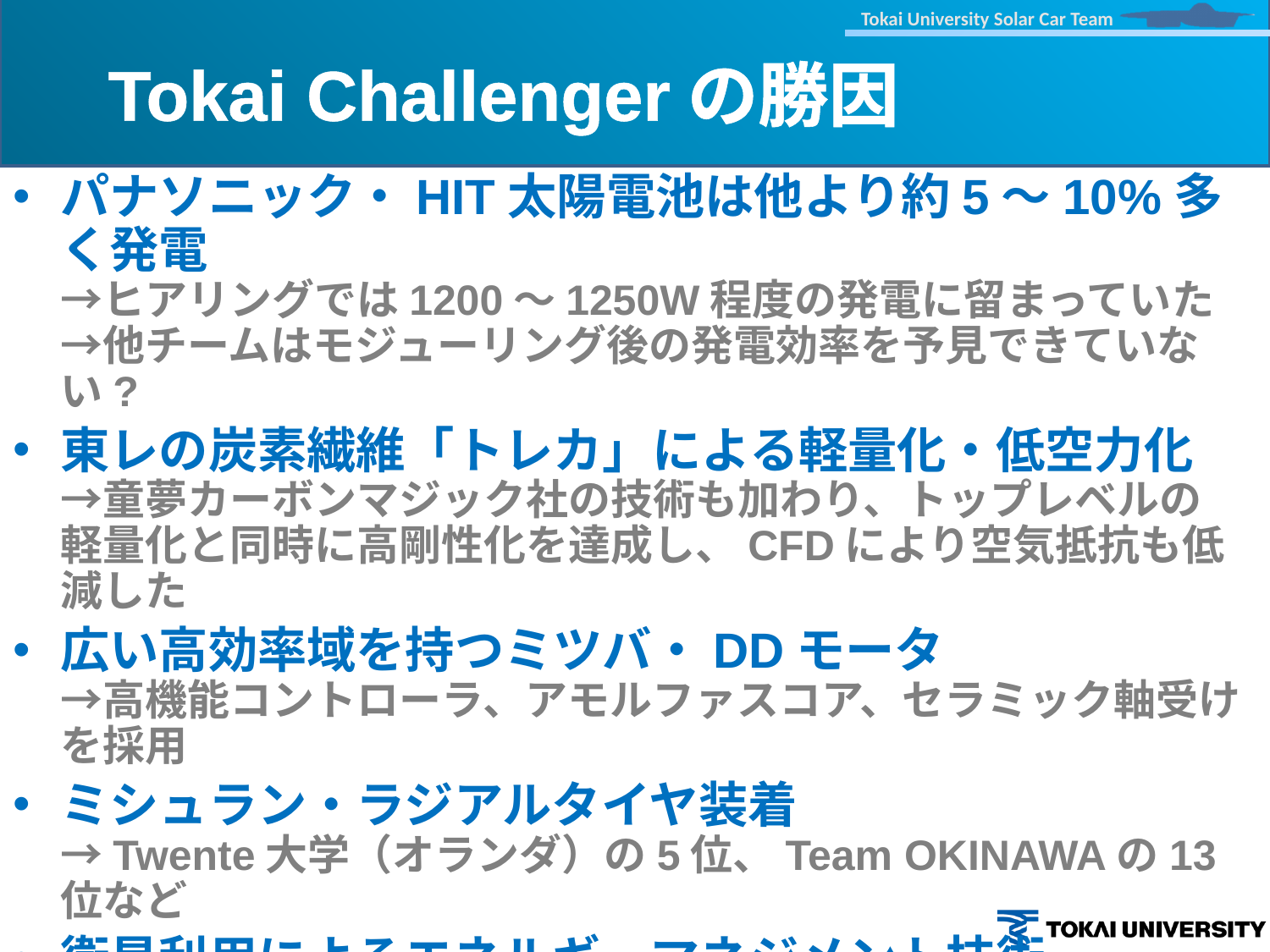

Tokai Challengerの勝因
パナソニック・HIT太陽電池は他より約5～10%多く発電
→ヒアリングでは1200～1250W程度の発電に留まっていた
→他チームはモジューリング後の発電効率を予見できていない?
東レの炭素繊維「トレカ」による軽量化・低空力化
→童夢カーボンマジック社の技術も加わり、トップレベルの軽量化と同時に高剛性化を達成し、CFDにより空気抵抗も低減した
広い高効率域を持つミツバ・DDモータ
→高機能コントローラ、アモルファスコア、セラミック軸受けを採用
ミシュラン・ラジアルタイヤ装着
→Twente大学（オランダ）の5位、Team OKINAWAの13位など
衛星利用によるエネルギーマネジメント技術
→衛星画像や衛星通信技術を駆使した発電量予測が優れていた
パナソニック・リチウムイオンバッテリ
→繰り返しの利用で使いこなすことができた